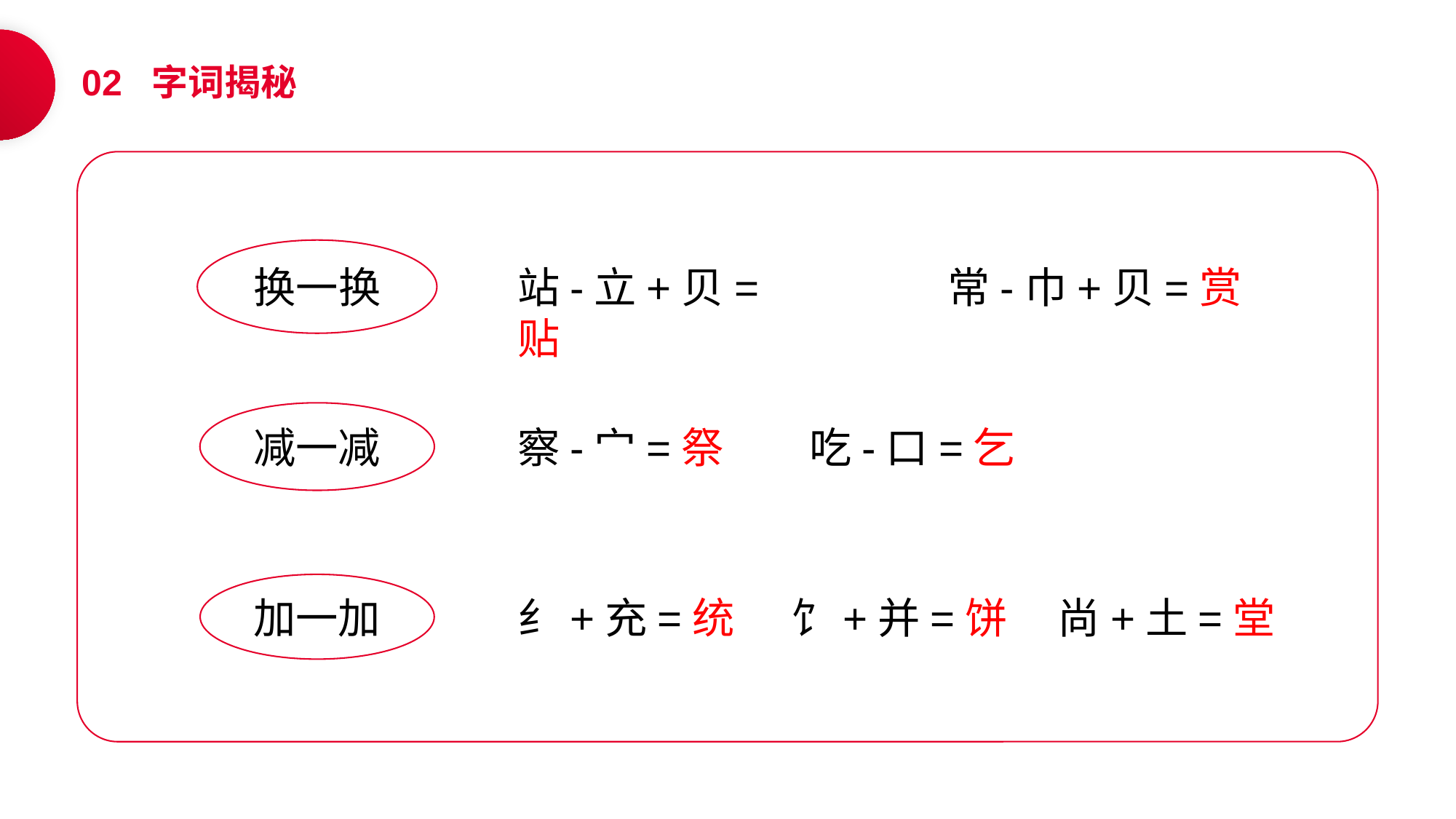

02  字词揭秘

换一换
站-立+贝=贴
常-巾+贝=赏

减一减
察-宀=祭
吃-口=乞

加一加
饣+并=饼
尚+土=堂
纟+充=统